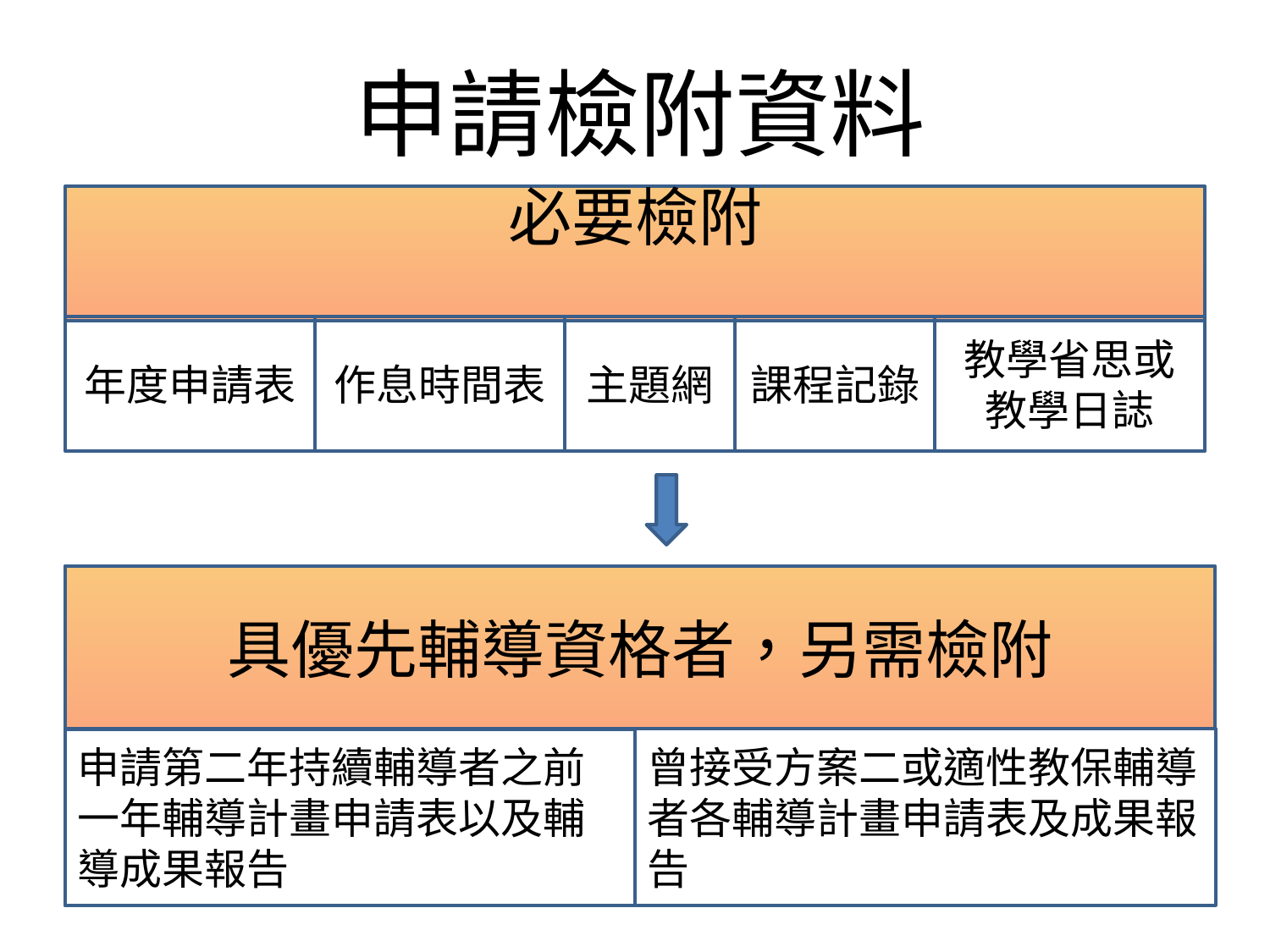

# 申請檢附資料
必要檢附

年度申請表
作息時間表
主題網
課程記錄
教學省思或教學日誌

具優先輔導資格者，另需檢附
曾接受方案二或適性教保輔導者各輔導計畫申請表及成果報告
申請第二年持續輔導者之前一年輔導計畫申請表以及輔導成果報告